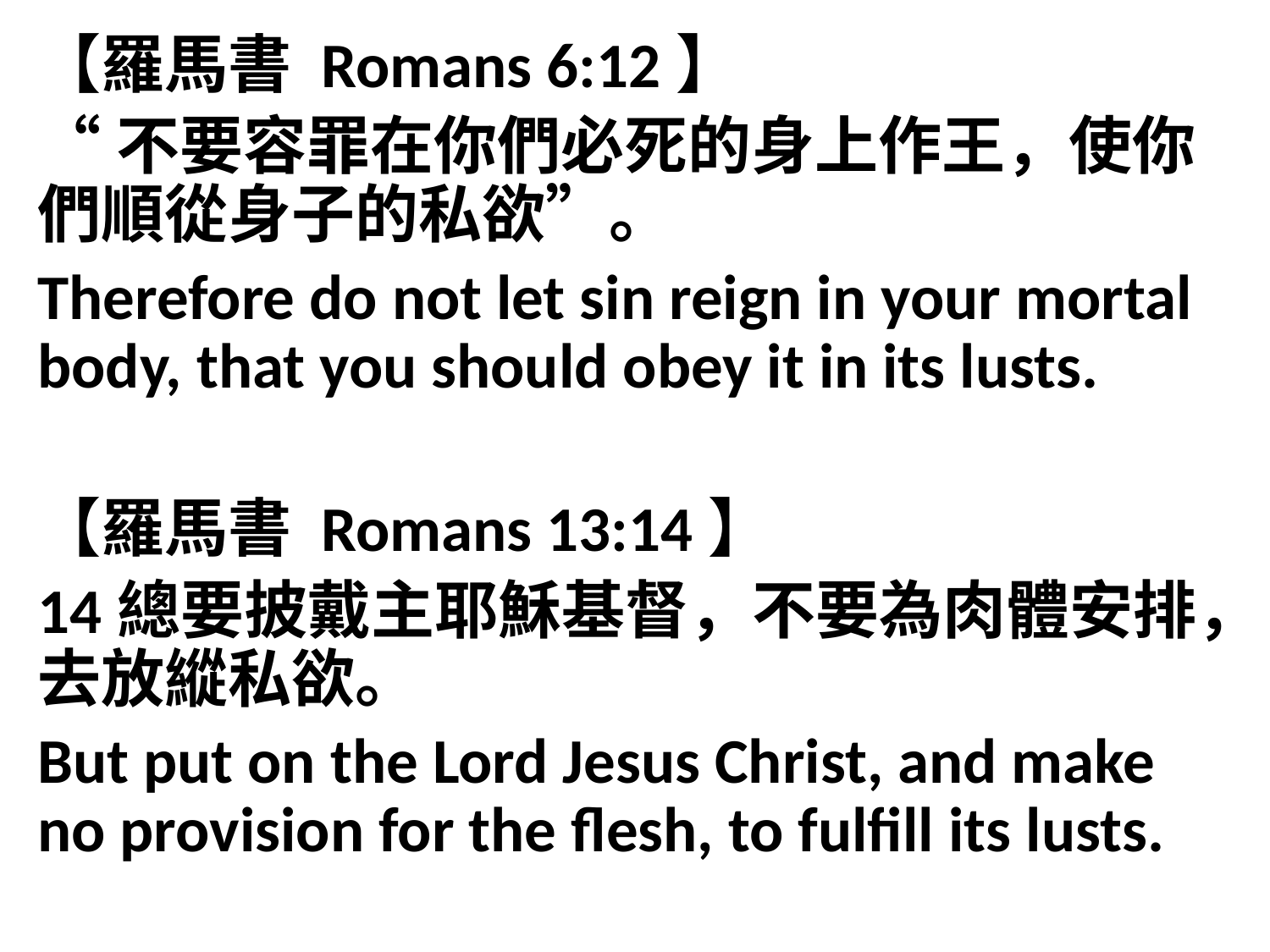

【羅馬書 Romans 6:12】
“不要容罪在你們必死的身上作王，使你們順從身子的私欲”。
Therefore do not let sin reign in your mortal body, that you should obey it in its lusts.

【羅馬書 Romans 13:14】
14總要披戴主耶穌基督，不要為肉體安排，去放縱私欲。
But put on the Lord Jesus Christ, and make no provision for the flesh, to fulfill its lusts.